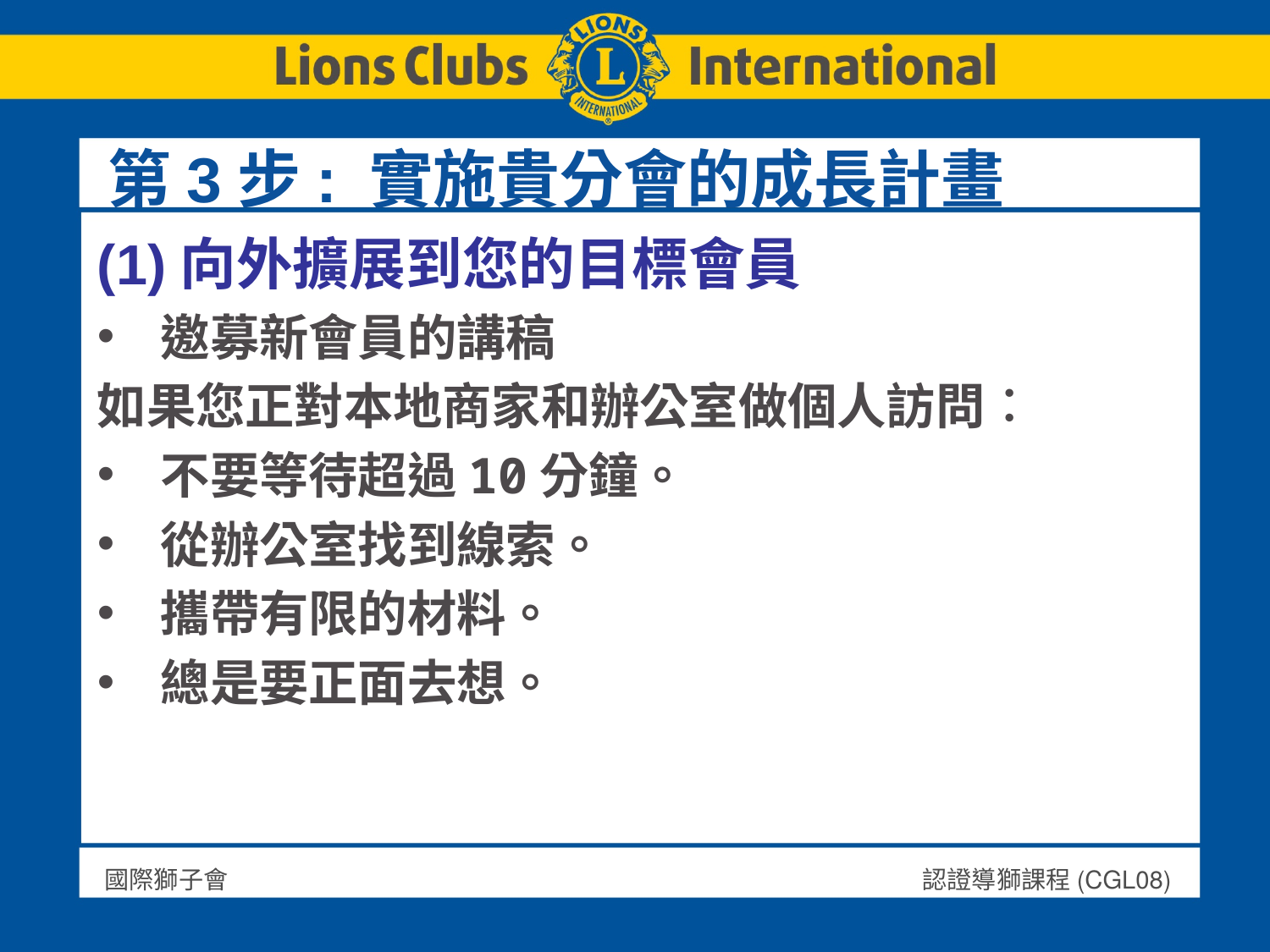

# 第3步: 實施貴分會的成長計畫
(1)向外擴展到您的目標會員
邀募新會員的講稿
如果您正對本地商家和辦公室做個人訪問︰
不要等待超過10分鐘。
從辦公室找到線索。
攜帶有限的材料。
總是要正面去想。